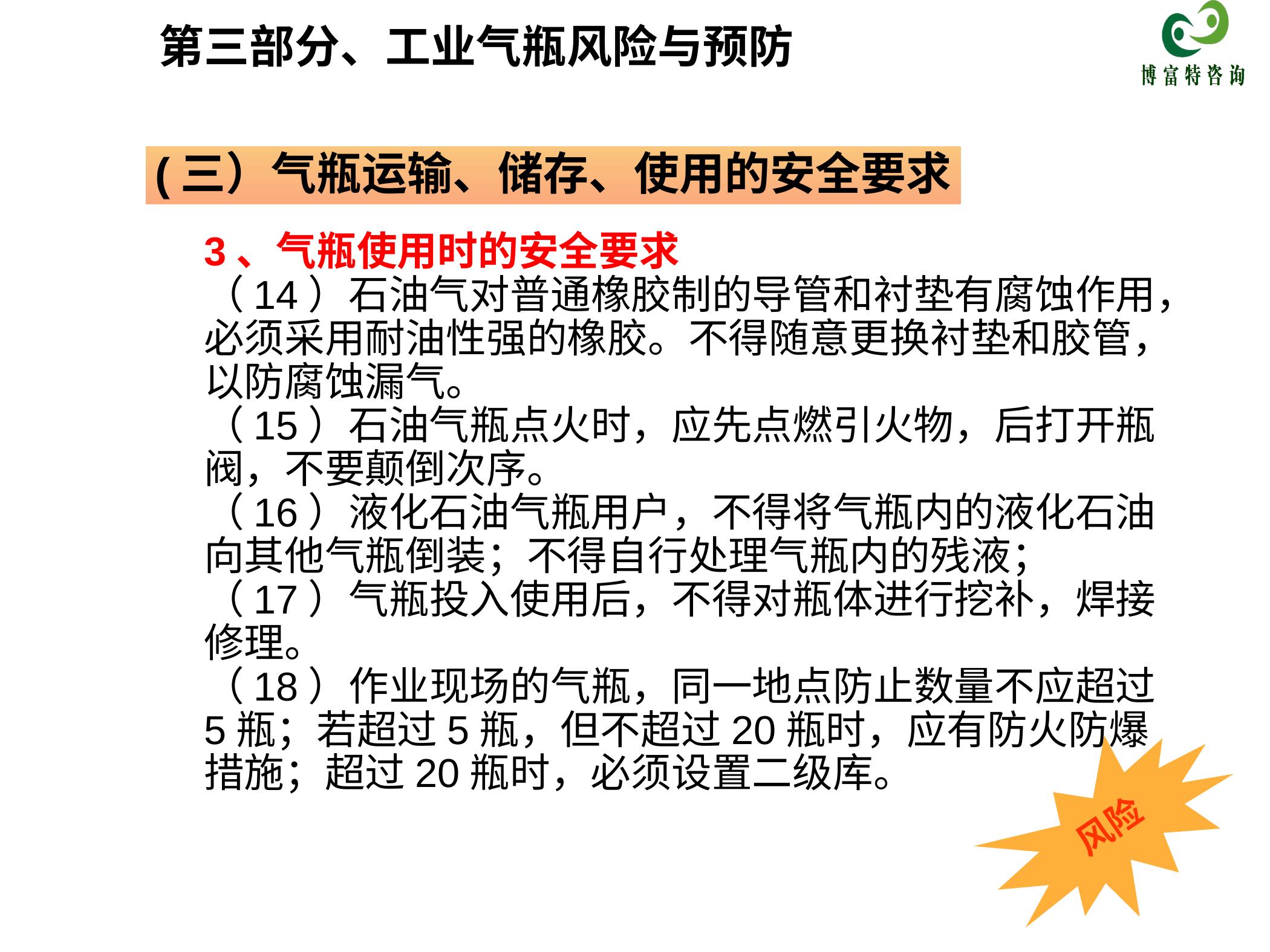

第三部分、工业气瓶风险与预防
(三）气瓶运输、储存、使用的安全要求
3、气瓶使用时的安全要求
（14）石油气对普通橡胶制的导管和衬垫有腐蚀作用，必须采用耐油性强的橡胶。不得随意更换衬垫和胶管，以防腐蚀漏气。
（15）石油气瓶点火时，应先点燃引火物，后打开瓶阀，不要颠倒次序。
（16）液化石油气瓶用户，不得将气瓶内的液化石油向其他气瓶倒装；不得自行处理气瓶内的残液；
（17）气瓶投入使用后，不得对瓶体进行挖补，焊接修理。
（18）作业现场的气瓶，同一地点防止数量不应超过5瓶；若超过5瓶，但不超过20瓶时，应有防火防爆措施；超过20瓶时，必须设置二级库。
风险